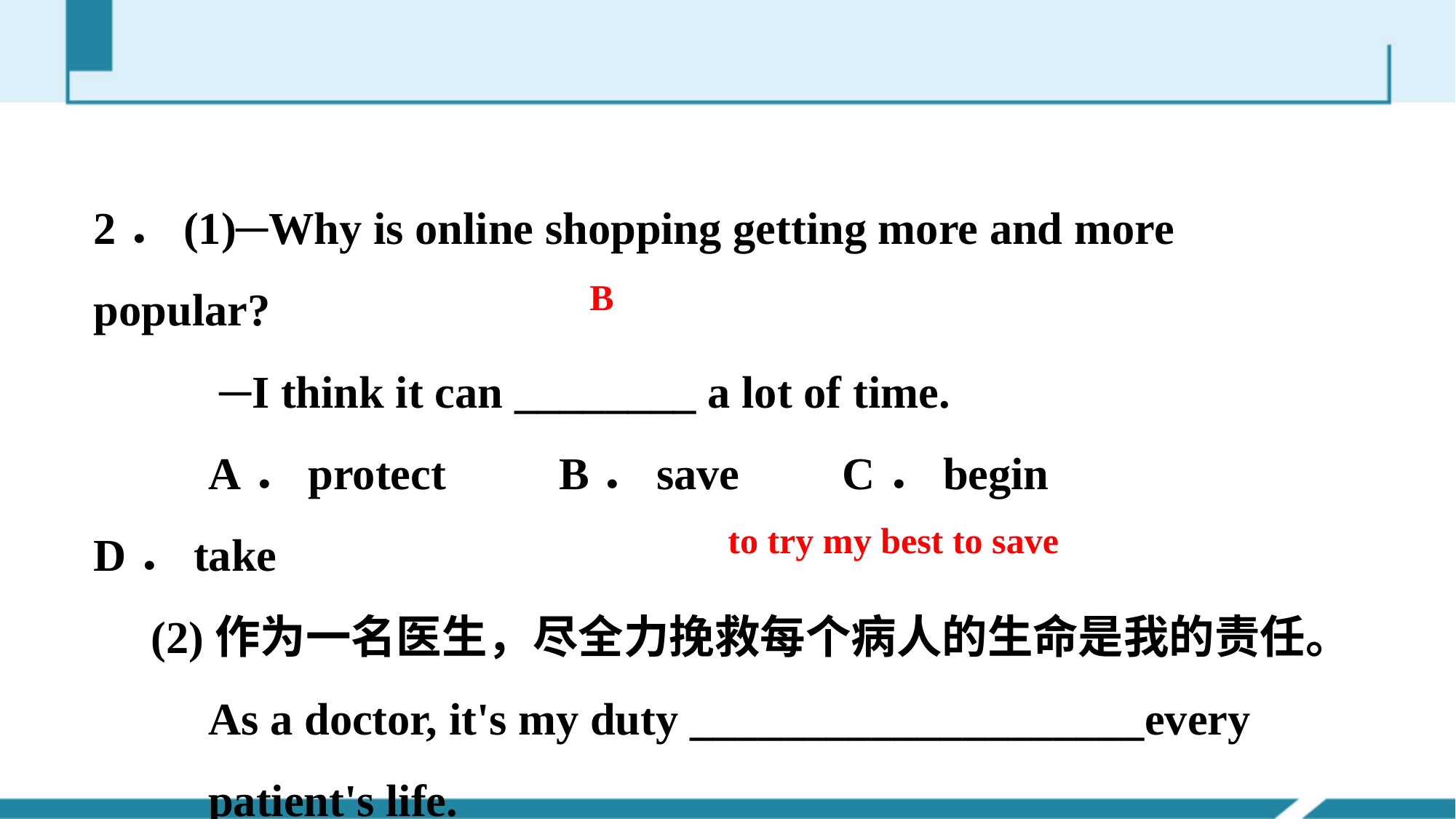

2．(1)─Why is online shopping getting more and more popular?
           ─I think it can ________ a lot of time.
          A．protect　　B．save         C．begin            D．take
     (2)作为一名医生，尽全力挽救每个病人的生命是我的责任。
          As a doctor, it's my duty ____________________every
          patient's life.
B
to try my best to save